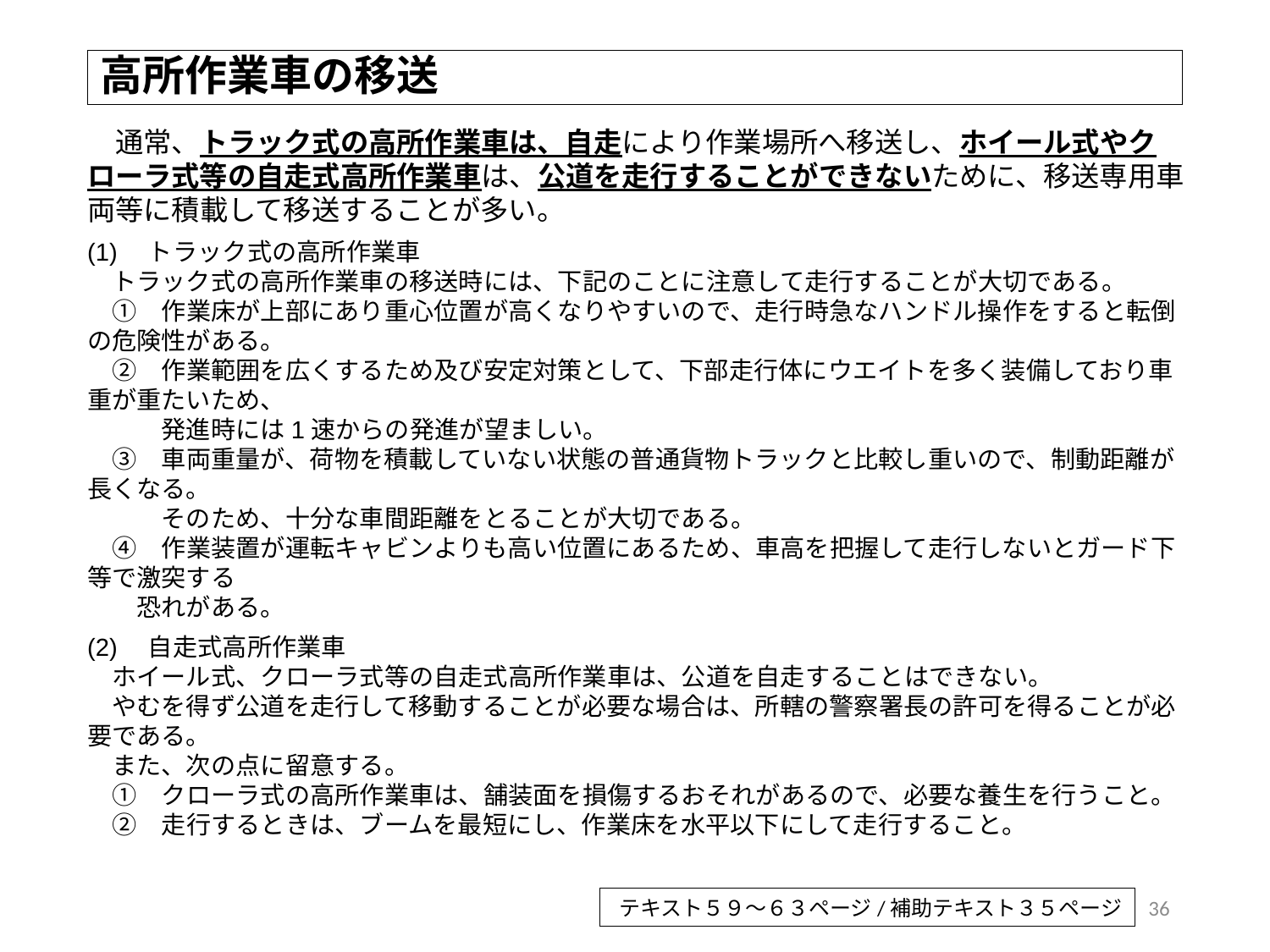

# 高所作業車の移送
　通常、トラック式の高所作業車は、自走により作業場所へ移送し、ホイール式やクローラ式等の自走式高所作業車は、公道を走行することができないために、移送専用車両等に積載して移送することが多い。
(1)　トラック式の高所作業車
　トラック式の高所作業車の移送時には、下記のことに注意して走行することが大切である。
　①　作業床が上部にあり重心位置が高くなりやすいので、走行時急なハンドル操作をすると転倒の危険性がある。
　②　作業範囲を広くするため及び安定対策として、下部走行体にウエイトを多く装備しており車重が重たいため、
　　　発進時には1速からの発進が望ましい。
　③　車両重量が、荷物を積載していない状態の普通貨物トラックと比較し重いので、制動距離が長くなる。
　　　そのため、十分な車間距離をとることが大切である。
　④　作業装置が運転キャビンよりも高い位置にあるため、車高を把握して走行しないとガード下等で激突する
　　恐れがある。
(2)　自走式高所作業車
　ホイール式、クローラ式等の自走式高所作業車は、公道を自走することはできない。
　やむを得ず公道を走行して移動することが必要な場合は、所轄の警察署長の許可を得ることが必要である。
　また、次の点に留意する。
　①　クローラ式の高所作業車は、舗装面を損傷するおそれがあるので、必要な養生を行うこと。
　②　走行するときは、ブームを最短にし、作業床を水平以下にして走行すること。

36
テキスト５９～６３ページ/補助テキスト３５ページ